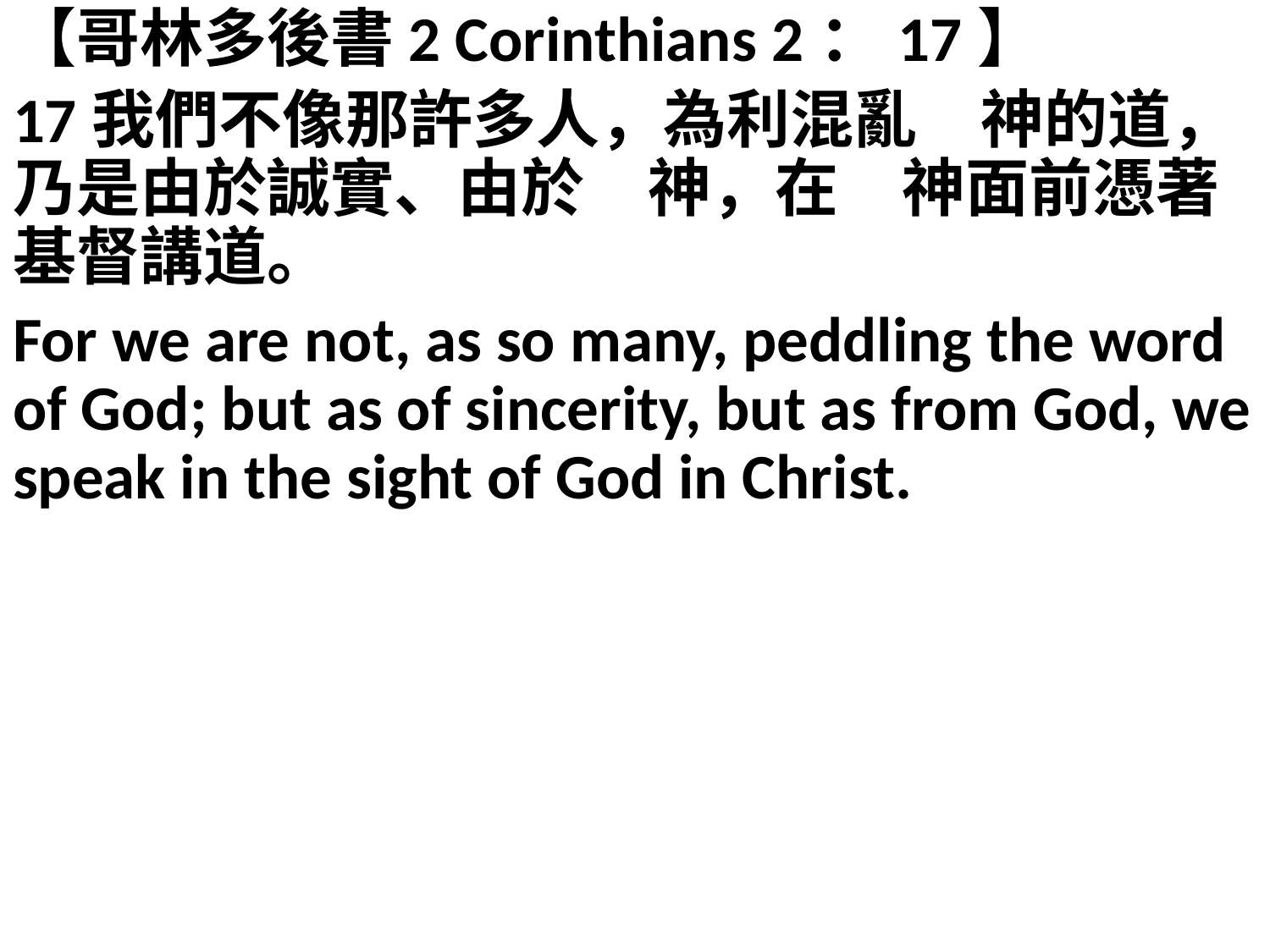

【哥林多後書2 Corinthians 2：17】
17我們不像那許多人，為利混亂　神的道，乃是由於誠實、由於　神，在　神面前憑著基督講道。
For we are not, as so many, peddling the word of God; but as of sincerity, but as from God, we speak in the sight of God in Christ.